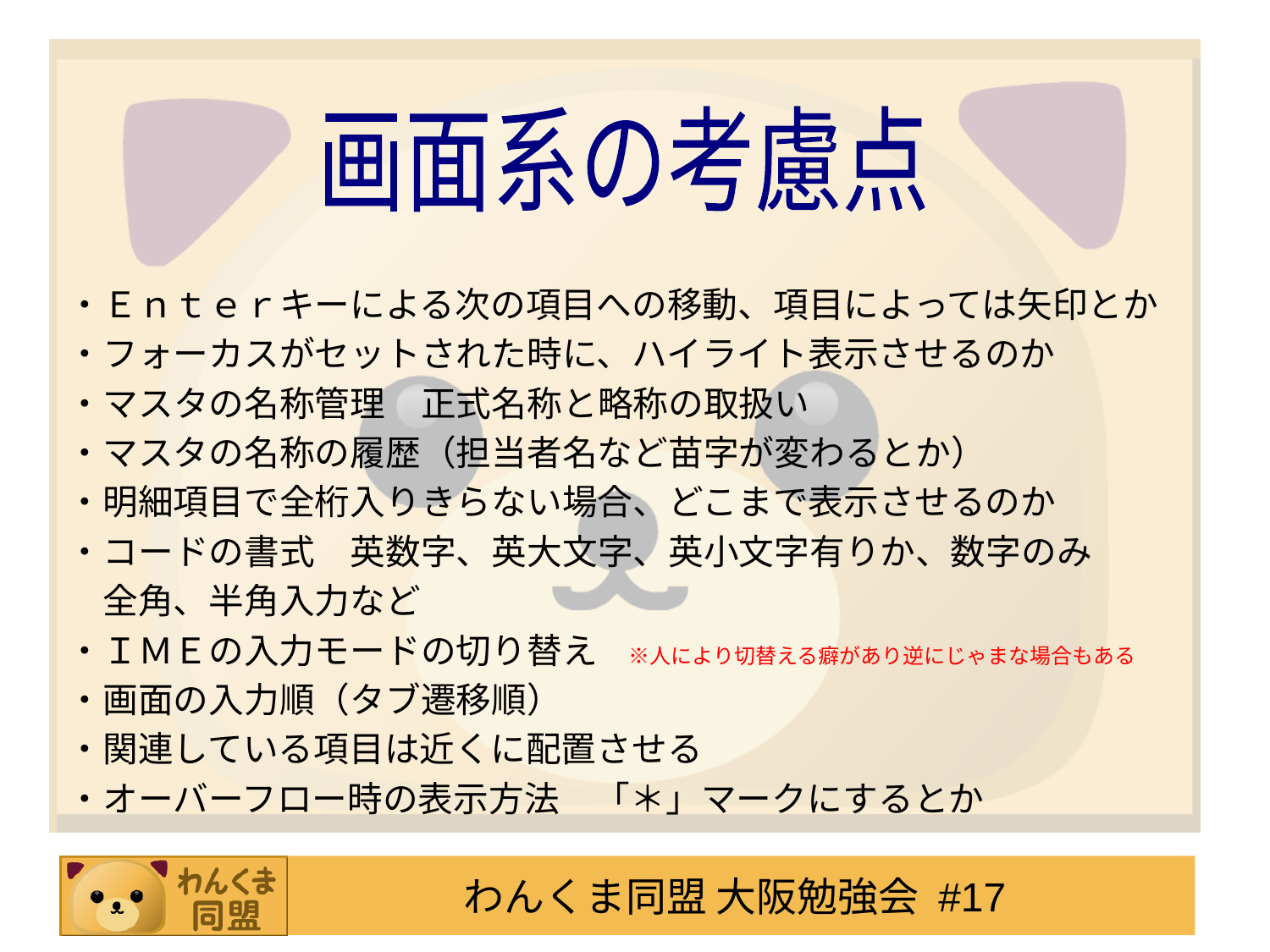

画面系の考慮点
・Ｅｎｔｅｒキーによる次の項目への移動、項目によっては矢印とか
・フォーカスがセットされた時に、ハイライト表示させるのか
・マスタの名称管理　正式名称と略称の取扱い
・マスタの名称の履歴（担当者名など苗字が変わるとか）
・明細項目で全桁入りきらない場合、どこまで表示させるのか
・コードの書式　英数字、英大文字、英小文字有りか、数字のみ
　全角、半角入力など
・ＩＭＥの入力モードの切り替え    ※人により切替える癖があり逆にじゃまな場合もある
・画面の入力順（タブ遷移順）
・関連している項目は近くに配置させる
・オーバーフロー時の表示方法　「＊」マークにするとか